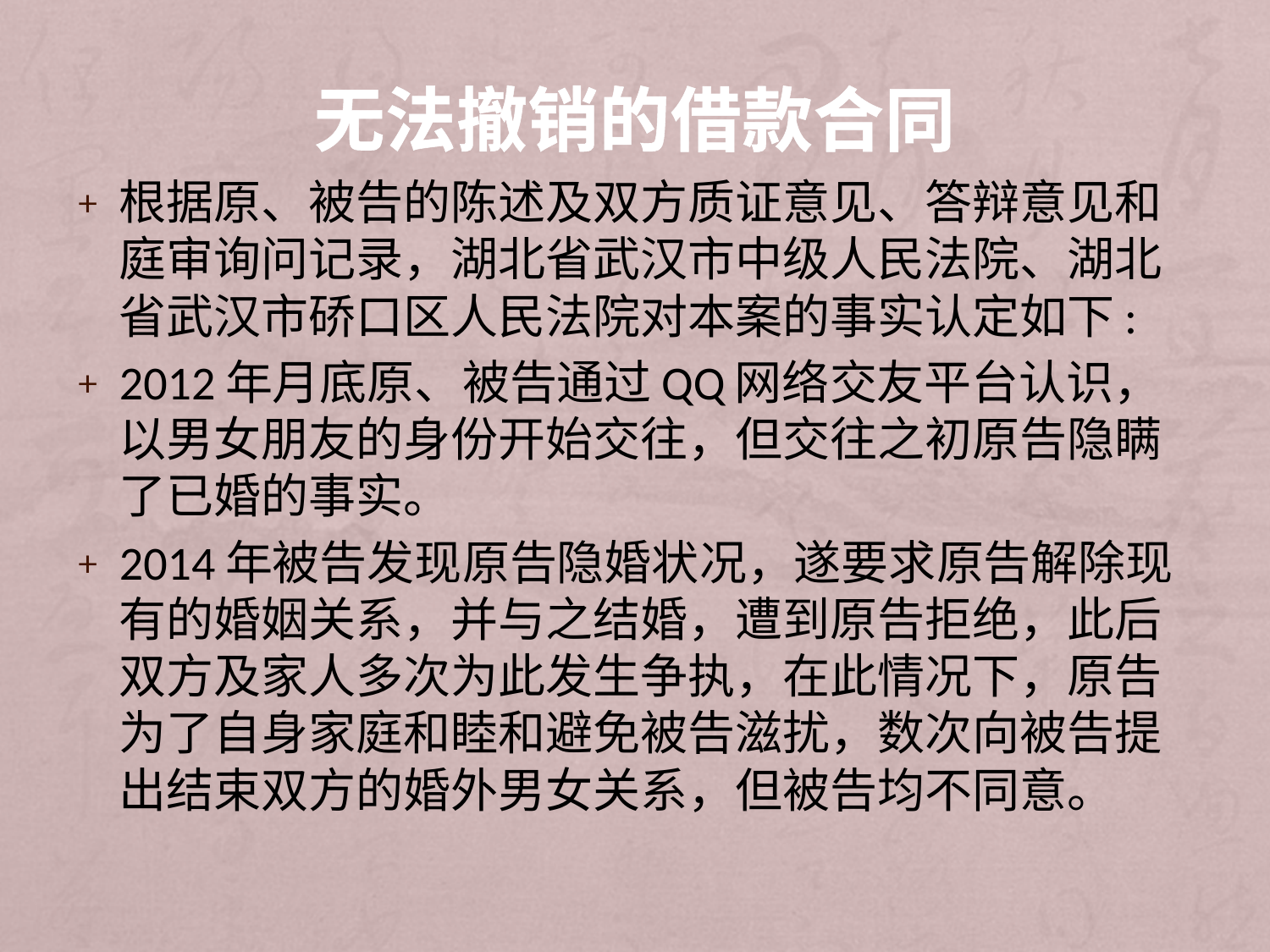

# 无法撤销的借款合同
根据原、被告的陈述及双方质证意见、答辩意见和庭审询问记录，湖北省武汉市中级人民法院、湖北省武汉市硚口区人民法院对本案的事实认定如下:
2012年月底原、被告通过QQ网络交友平台认识，以男女朋友的身份开始交往，但交往之初原告隐瞒了已婚的事实。
2014年被告发现原告隐婚状况，遂要求原告解除现有的婚姻关系，并与之结婚，遭到原告拒绝，此后双方及家人多次为此发生争执，在此情况下，原告为了自身家庭和睦和避免被告滋扰，数次向被告提出结束双方的婚外男女关系，但被告均不同意。